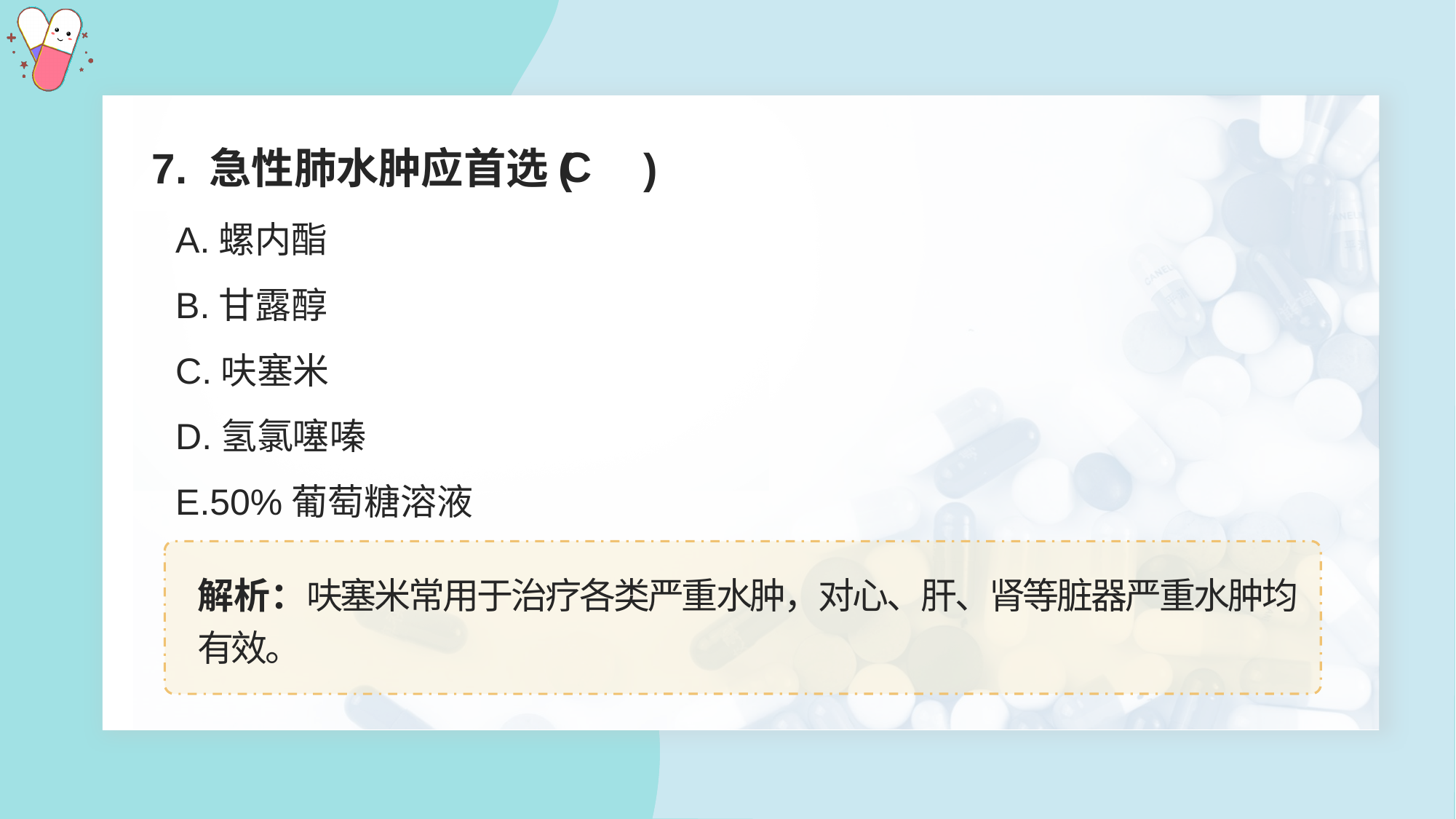

7. 急性肺水肿应首选(      )
C
A.螺内酯
B.甘露醇
C.呋塞米
D.氢氯噻嗪
E.50%葡萄糖溶液

解析：呋塞米常用于治疗各类严重水肿，对心、肝、肾等脏器严重水肿均有效。